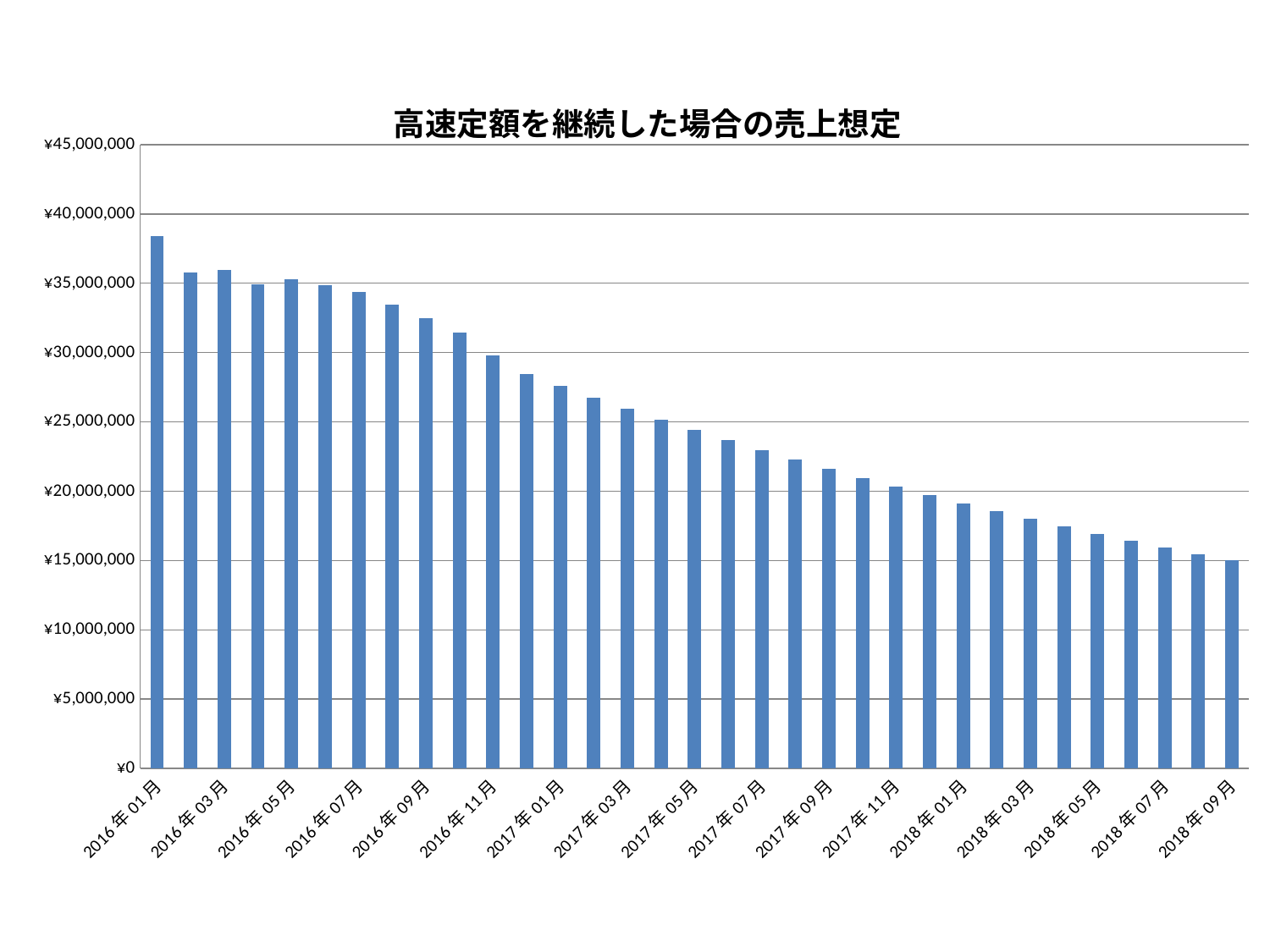

### Chart: 高速定額を継続した場合の売上想定

| Category |  |
|---|---|
| 42370 | 38383860.0 |
| 42401 | 35780080.0 |
| 42430 | 35985000.0 |
| 42461 | 34894680.0 |
| 42491 | 35265040.0 |
| 42522 | 34885920.0 |
| 42552 | 34353480.0 |
| 42583 | 33459720.0 |
| 42614 | 32458960.0 |
| 42644 | 31429900.0 |
| 42675 | 29805180.0 |
| 42705 | 28421580.0 |
| 42736 | 27568932.599999998 |
| 42767 | 26741864.621999998 |
| 42795 | 25939608.683339998 |
| 42826 | 25161420.422839783 |
| 42856 | 24406577.810154624 |
| 42887 | 23674380.47584995 |
| 42917 | 22964149.061574444 |
| 42948 | 22275224.589727227 |
| 42979 | 21606967.85203541 |
| 43009 | 20958758.81647436 |
| 43040 | 20329996.051980115 |
| 43070 | 19720096.17042072 |
| 43101 | 19128493.28530807 |
| 43132 | 18554638.48674883 |
| 43160 | 17997999.332146395 |
| 43191 | 17458059.352182005 |
| 43221 | 16934317.571616516 |
| 43252 | 16426288.044468027 |
| 43282 | 15933499.403133992 |
| 43313 | 15455494.421039972 |
| 43344 | 14991829.588408774 |